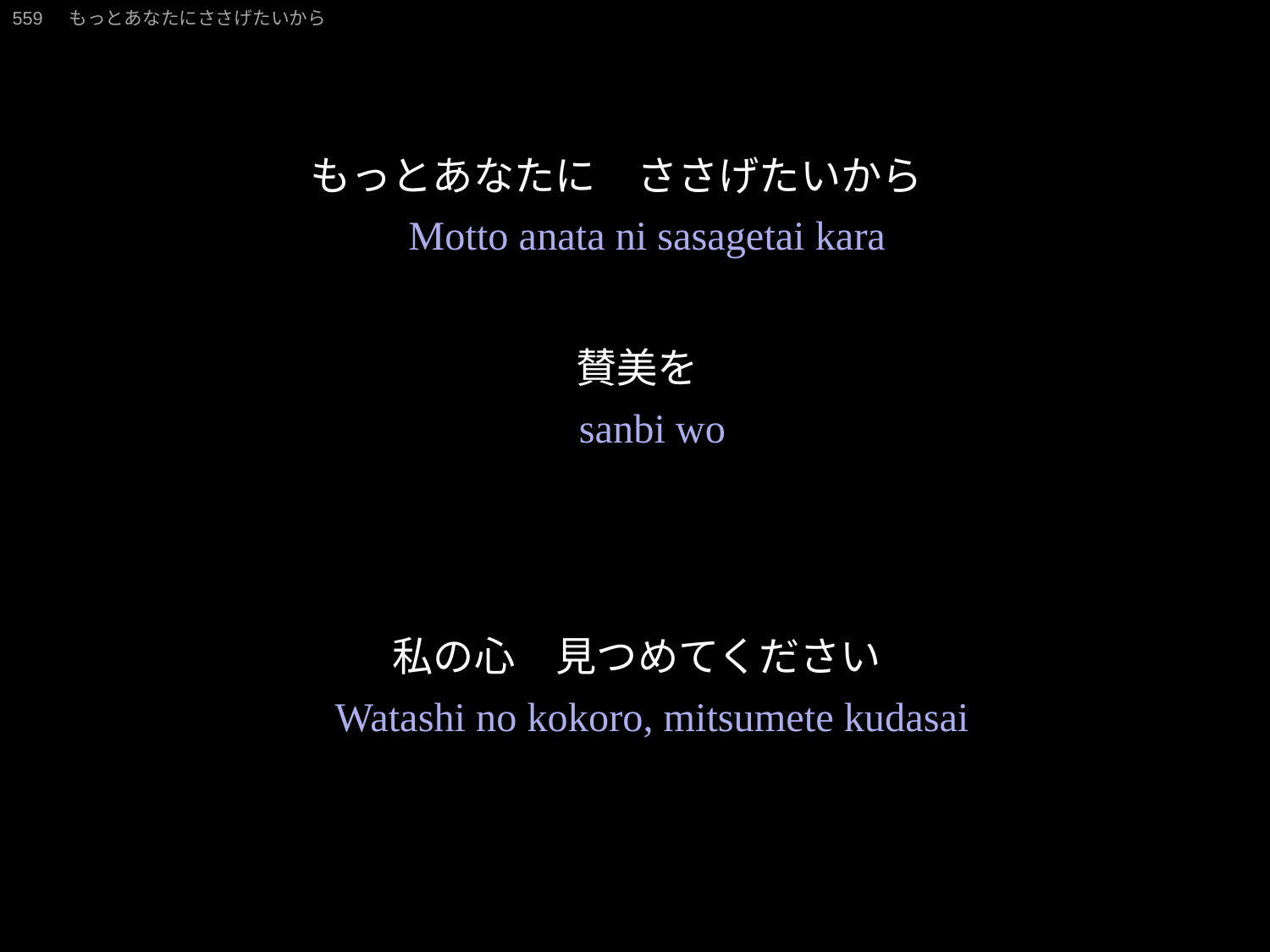

20220814.pptx
もっとあなたにささげたいから
559　もっとあなたにささげたいから
★P
★５
もっとあなたに　ささげたいから

賛美を

私の心　見つめてください
Motto anata ni sasagetai kara

sanbi wo

Watashi no kokoro, mitsumete kudasai